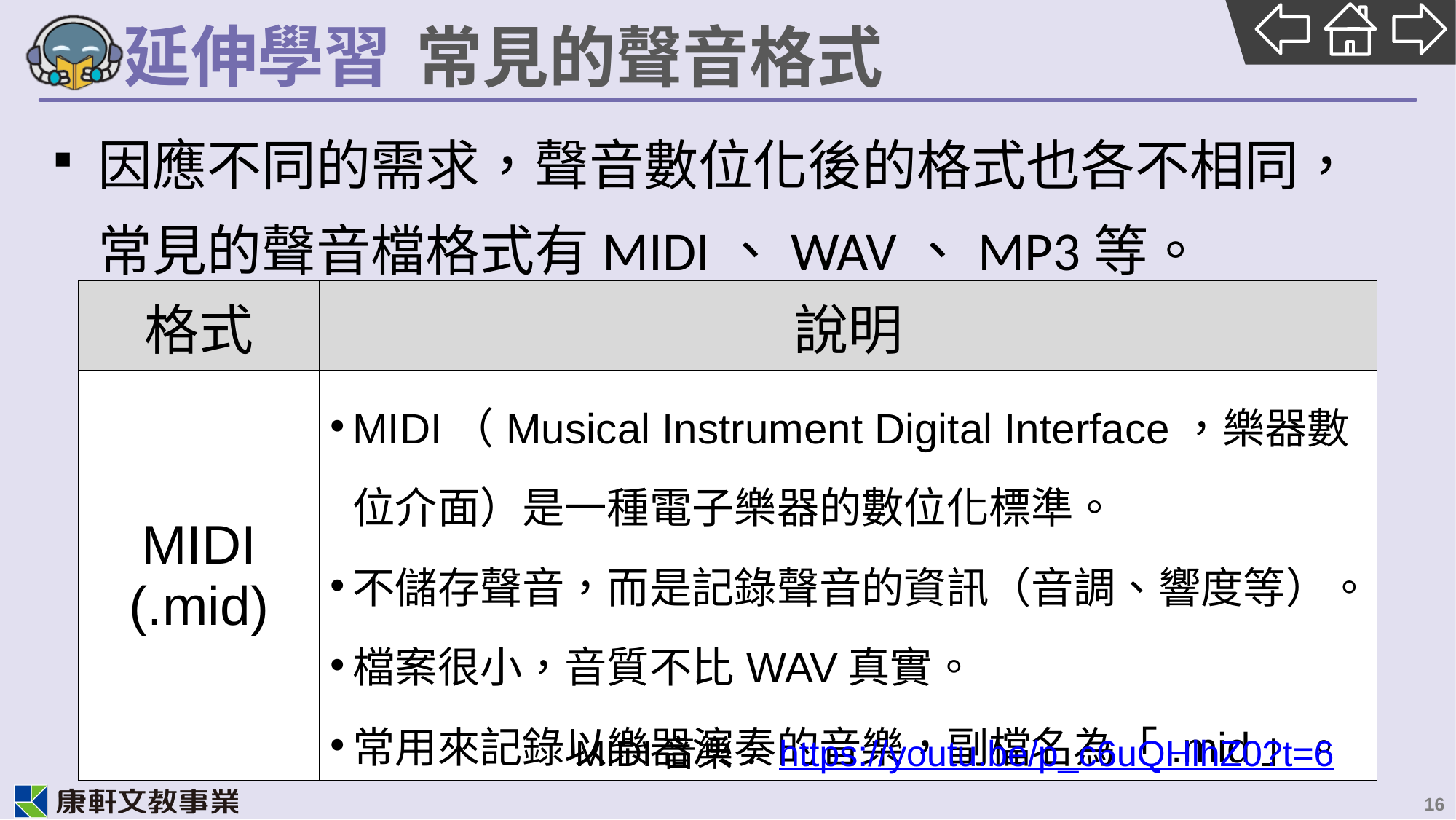

# 常見的聲音格式
因應不同的需求，聲音數位化後的格式也各不相同，常見的聲音檔格式有MIDI、WAV、MP3等。
| 格式 | 說明 |
| --- | --- |
| MIDI (.mid) | MIDI（Musical Instrument Digital Interface，樂器數位介面）是一種電子樂器的數位化標準。 不儲存聲音，而是記錄聲音的資訊（音調、響度等）。 檔案很小，音質不比WAV真實。 常用來記錄以樂器演奏的音樂，副檔名為「.mid」。 |
MIDI音樂：https://youtu.be/p_c6uQHlhZ0?t=6
16